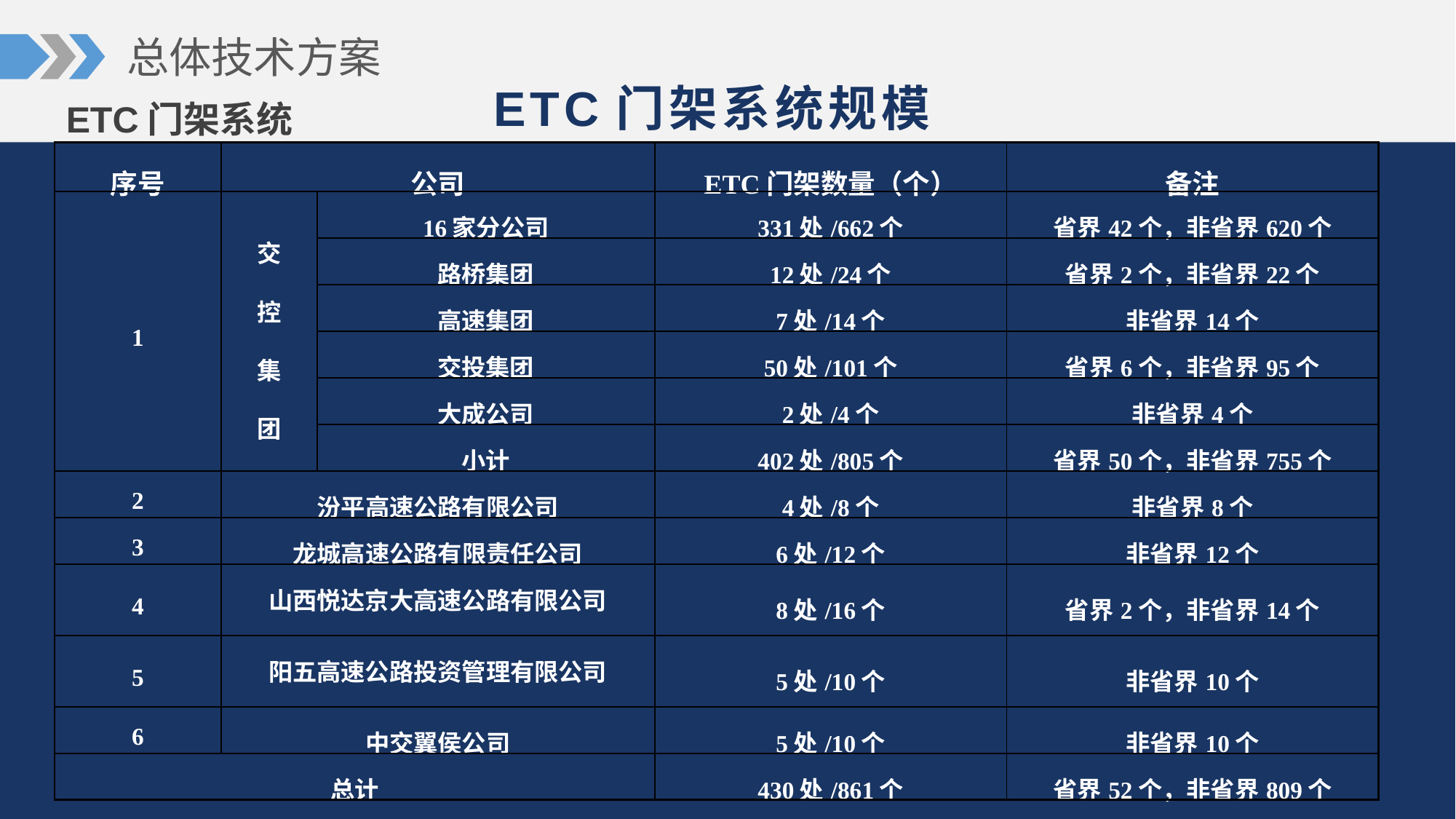

总体技术方案

ETC门架系统
ETC门架系统规模
| 序号 | 公司 |  | ETC门架数量（个） | 备注 |
| --- | --- | --- | --- | --- |
| 1 | 交 控 集 团 | 16家分公司 | 331处/662个 | 省界42个，非省界620个 |
|  |  | 路桥集团 | 12处/24个 | 省界2个，非省界22个 |
|  |  | 高速集团 | 7处/14个 | 非省界14个 |
|  |  | 交投集团 | 50处/101个 | 省界6个，非省界95个 |
|  |  | 大成公司 | 2处/4个 | 非省界4个 |
|  |  | 小计 | 402处/805个 | 省界50个，非省界755个 |
| 2 | 汾平高速公路有限公司 |  | 4处/8个 | 非省界8个 |
| 3 | 龙城高速公路有限责任公司 |  | 6处/12个 | 非省界12个 |
| 4 | 山西悦达京大高速公路有限公司 |  | 8处/16个 | 省界2个，非省界14个 |
| 5 | 阳五高速公路投资管理有限公司 |  | 5处/10个 | 非省界10个 |
| 6 | 中交翼侯公司 |  | 5处/10个 | 非省界10个 |
| 总计 |  |  | 430处/861个 | 省界52个，非省界809个 |